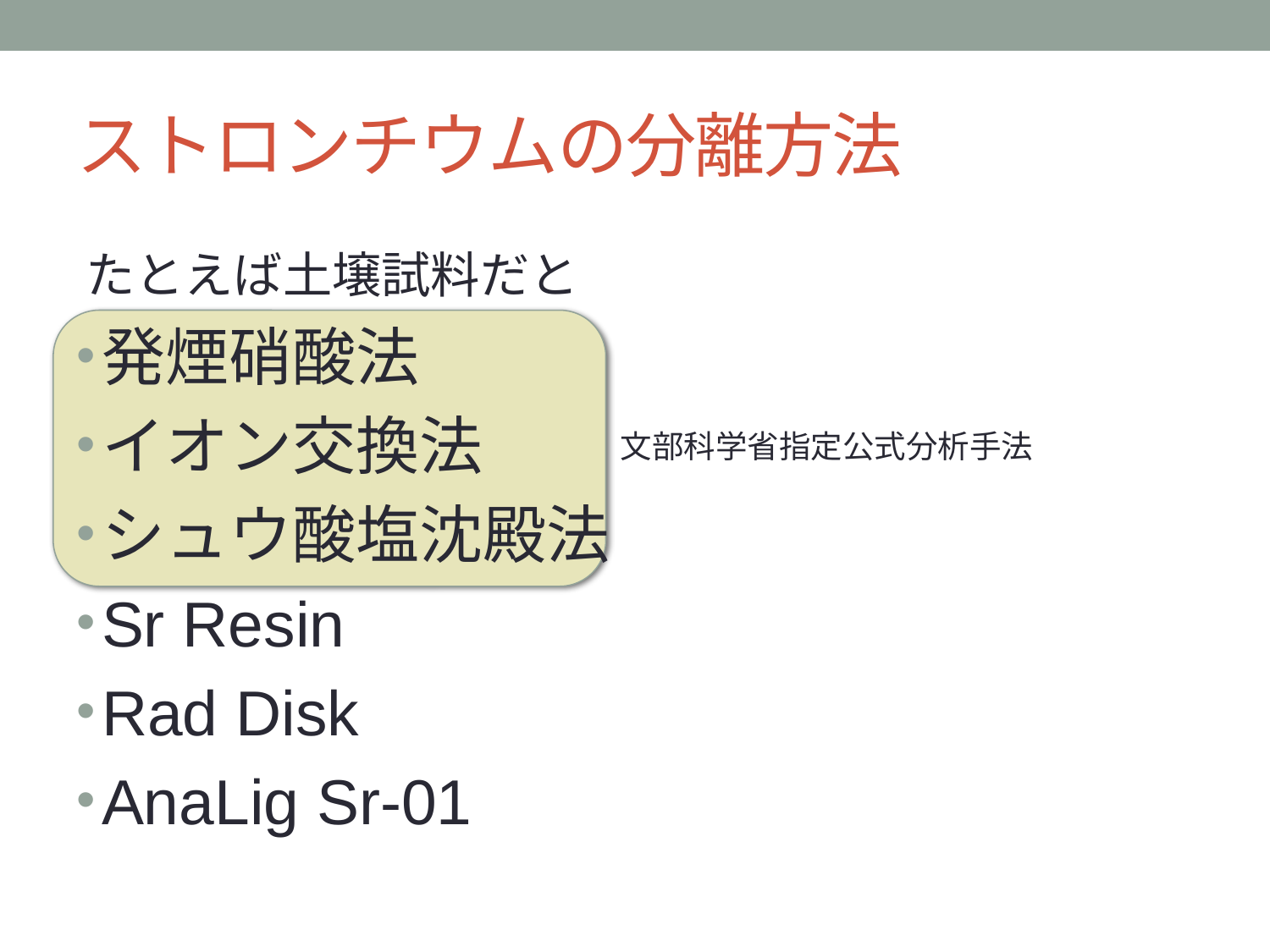

# ストロンチウムの分離方法
たとえば土壌試料だと

発煙硝酸法
イオン交換法
シュウ酸塩沈殿法
Sr Resin
Rad Disk
AnaLig Sr-01
文部科学省指定公式分析手法